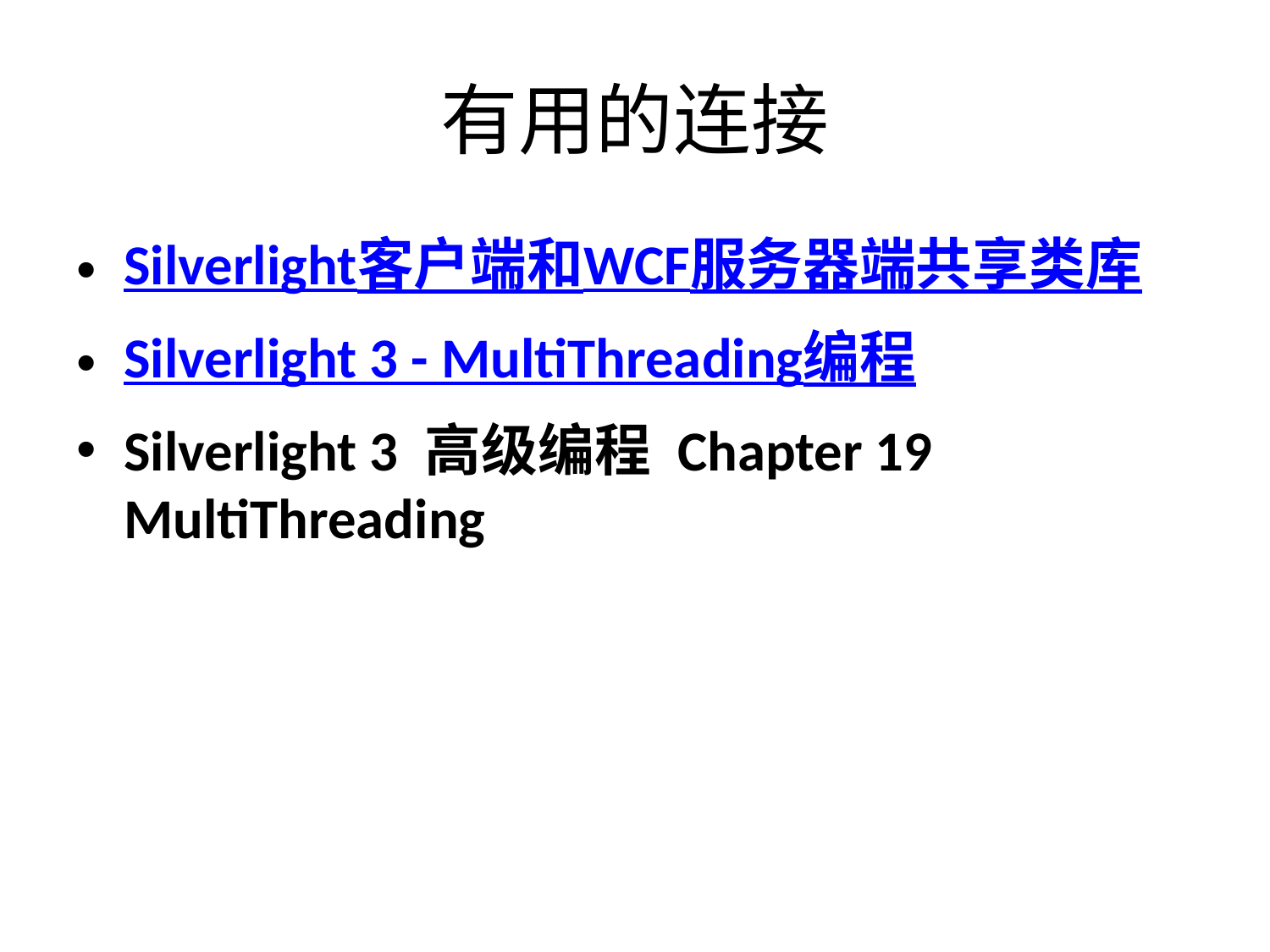

# 有用的连接
Silverlight客户端和WCF服务器端共享类库
Silverlight 3 - MultiThreading编程
Silverlight 3 高级编程 Chapter 19 MultiThreading